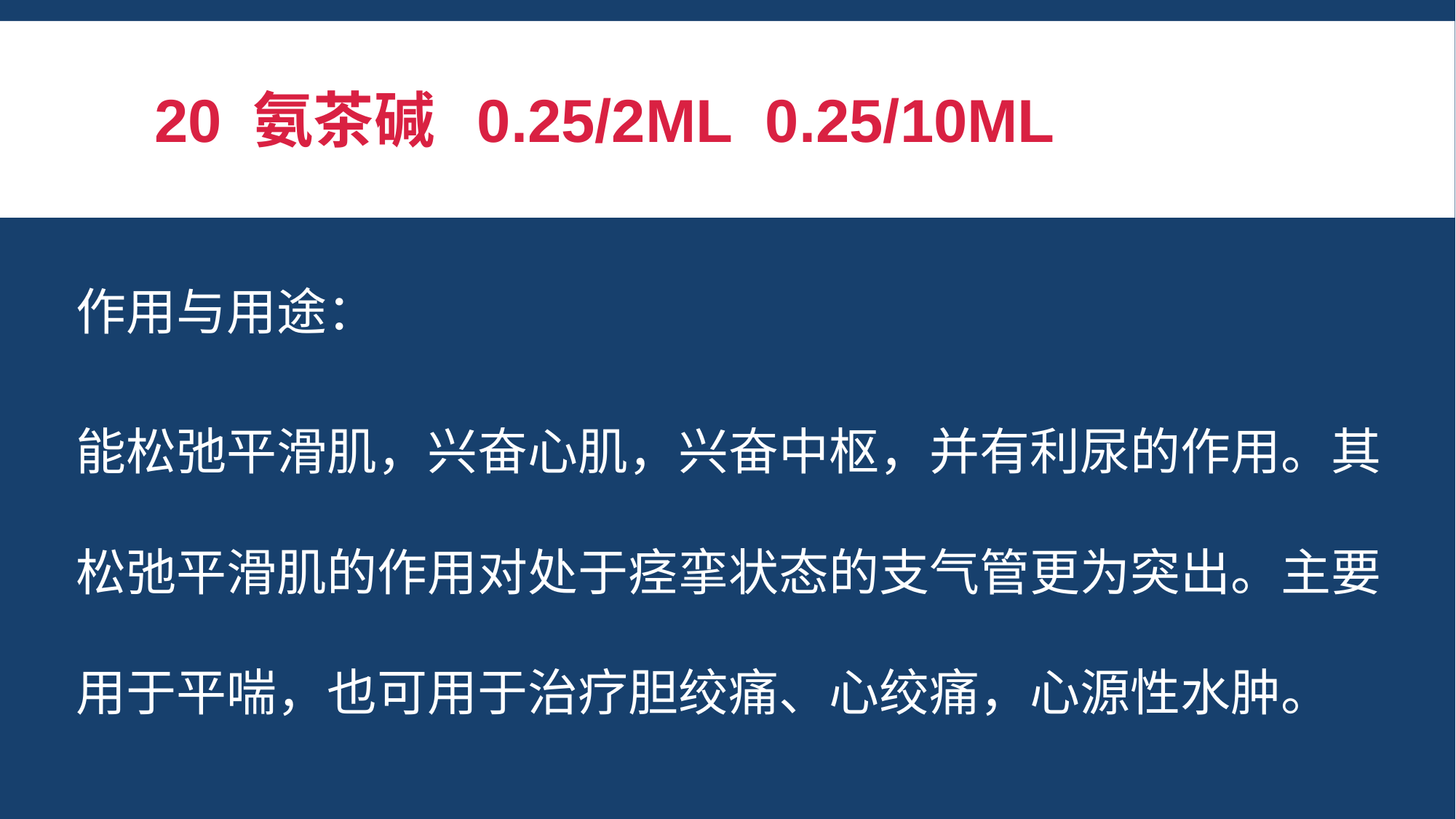

# 20 氨茶碱  0.25/2ml  0.25/10ml
作用与用途：
能松弛平滑肌，兴奋心肌，兴奋中枢，并有利尿的作用。其松弛平滑肌的作用对处于痉挛状态的支气管更为突出。主要用于平喘，也可用于治疗胆绞痛、心绞痛，心源性水肿。